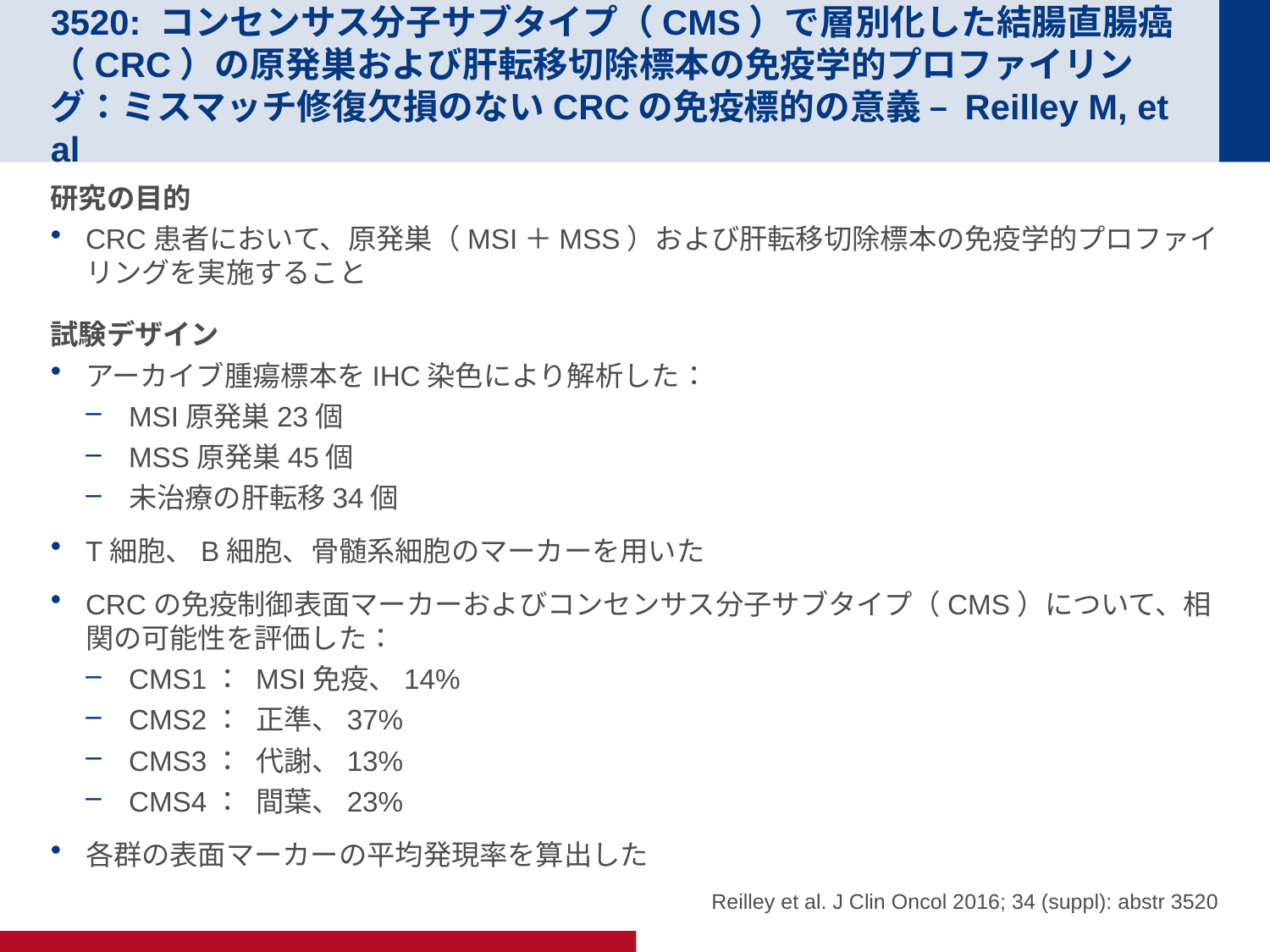

# 3520: コンセンサス分子サブタイプ（CMS）で層別化した結腸直腸癌（CRC）の原発巣および肝転移切除標本の免疫学的プロファイリング：ミスマッチ修復欠損のないCRCの免疫標的の意義 – Reilley M, et al
研究の目的
CRC患者において、原発巣（MSI＋MSS）および肝転移切除標本の免疫学的プロファイリングを実施すること
試験デザイン
アーカイブ腫瘍標本をIHC染色により解析した：
MSI原発巣23個
MSS原発巣45個
未治療の肝転移34個
T細胞、B細胞、骨髄系細胞のマーカーを用いた
CRCの免疫制御表面マーカーおよびコンセンサス分子サブタイプ（CMS）について、相関の可能性を評価した：
CMS1：	MSI免疫、14%
CMS2：	正準、37%
CMS3：	代謝、13%
CMS4：	間葉、23%
各群の表面マーカーの平均発現率を算出した

Reilley et al. J Clin Oncol 2016; 34 (suppl): abstr 3520